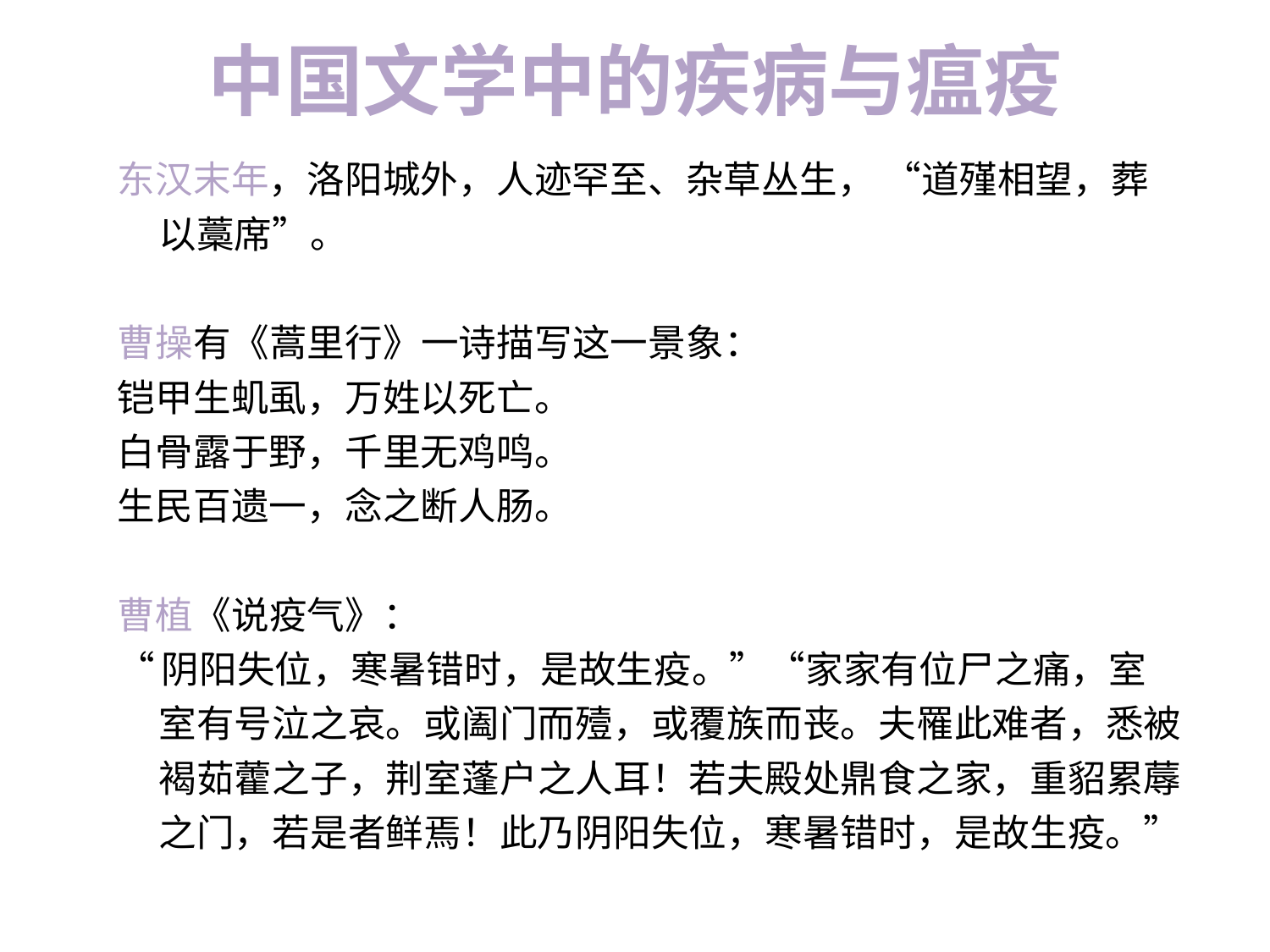

# 中国文学中的疾病与瘟疫
东汉末年，洛阳城外，人迹罕至、杂草丛生， “道殣相望，葬以藁席”。

曹操有《蒿里行》一诗描写这一景象：
铠甲生虮虱，万姓以死亡。
白骨露于野，千里无鸡鸣。
生民百遗一，念之断人肠。

曹植《说疫气》：
“阴阳失位，寒暑错时，是故生疫。”“家家有位尸之痛，室室有号泣之哀。或阖门而殪，或覆族而丧。夫罹此难者，悉被褐茹藿之子，荆室蓬户之人耳！若夫殿处鼎食之家，重貂累蓐之门，若是者鲜焉！此乃阴阳失位，寒暑错时，是故生疫。”